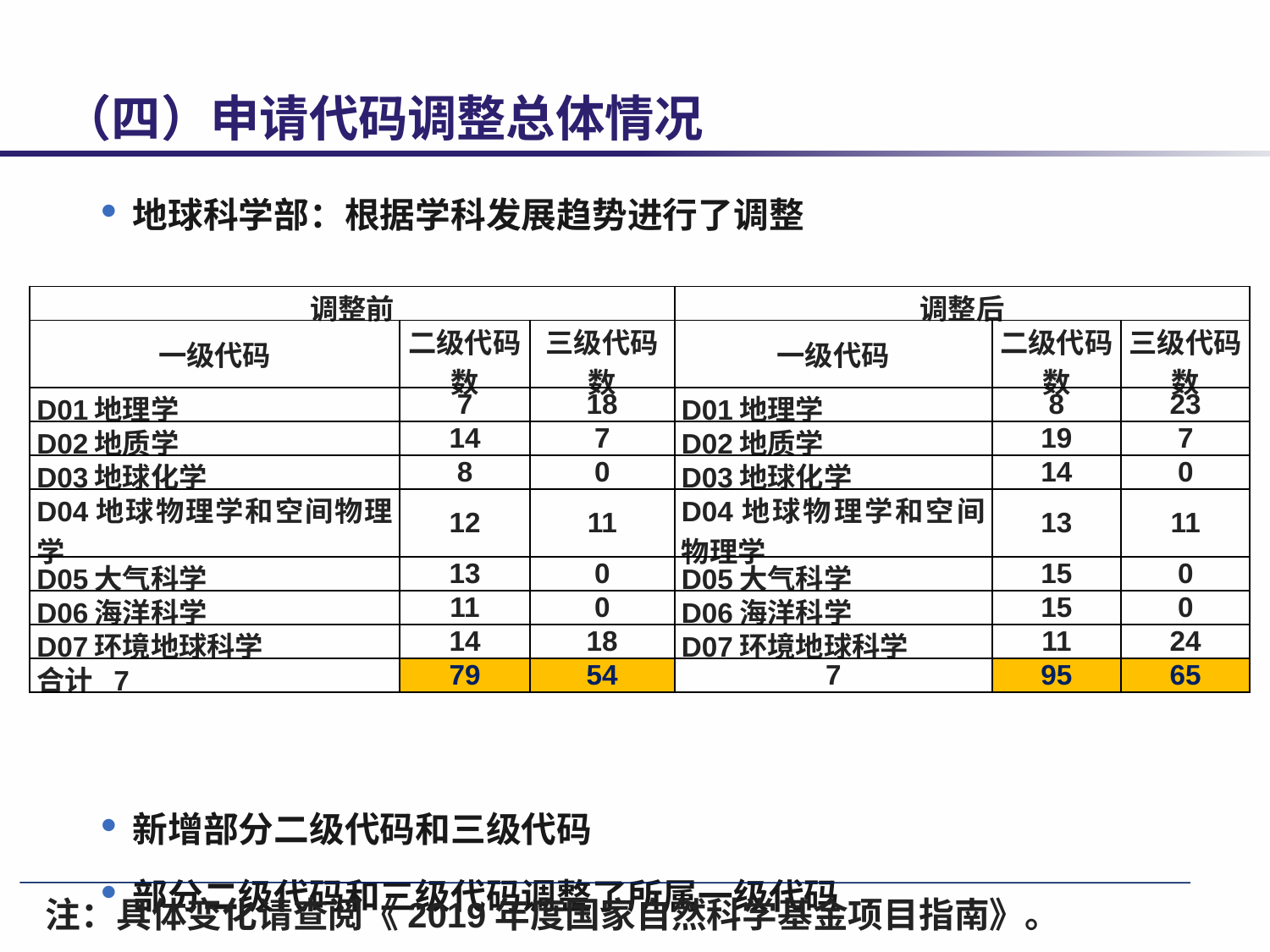

# （四）申请代码调整总体情况
地球科学部：根据学科发展趋势进行了调整

新增部分二级代码和三级代码
部分二级代码和三级代码调整了所属一级代码

| 调整前 |  |  | 调整后 |  |  |
| --- | --- | --- | --- | --- | --- |
| 一级代码 | 二级代码数 | 三级代码数 | 一级代码 | 二级代码数 | 三级代码数 |
| D01地理学 | 7 | 18 | D01地理学 | 8 | 23 |
| D02地质学 | 14 | 7 | D02地质学 | 19 | 7 |
| D03地球化学 | 8 | 0 | D03地球化学 | 14 | 0 |
| D04地球物理学和空间物理学 | 12 | 11 | D04地球物理学和空间物理学 | 13 | 11 |
| D05大气科学 | 13 | 0 | D05大气科学 | 15 | 0 |
| D06海洋科学 | 11 | 0 | D06海洋科学 | 15 | 0 |
| D07环境地球科学 | 14 | 18 | D07环境地球科学 | 11 | 24 |
| 合计 7 | 79 | 54 | 7 | 95 | 65 |
注：具体变化请查阅《2019年度国家自然科学基金项目指南》。